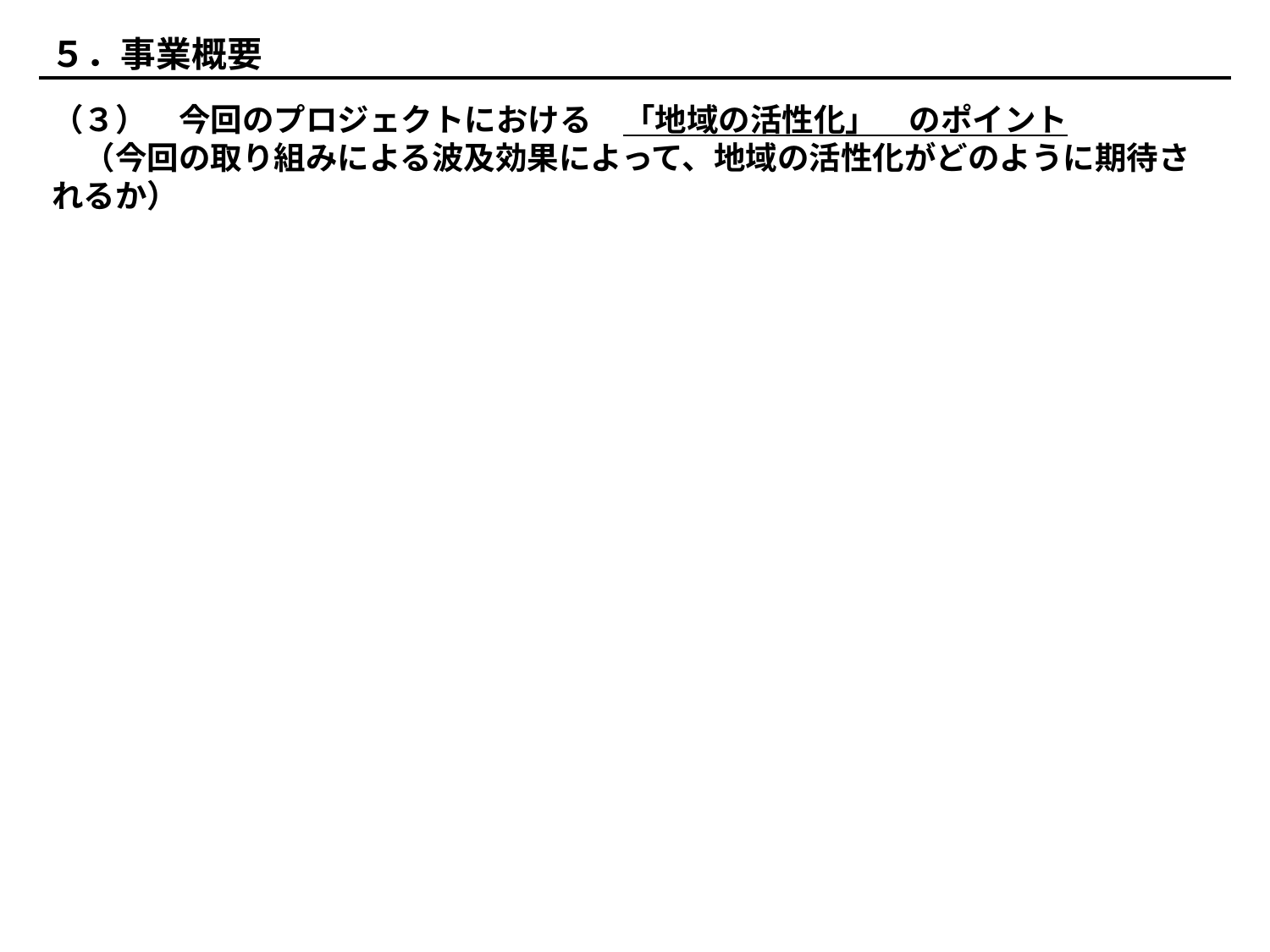

５．事業概要
（３）　今回のプロジェクトにおける　「地域の活性化」　のポイント
　（今回の取り組みによる波及効果によって、地域の活性化がどのように期待されるか）